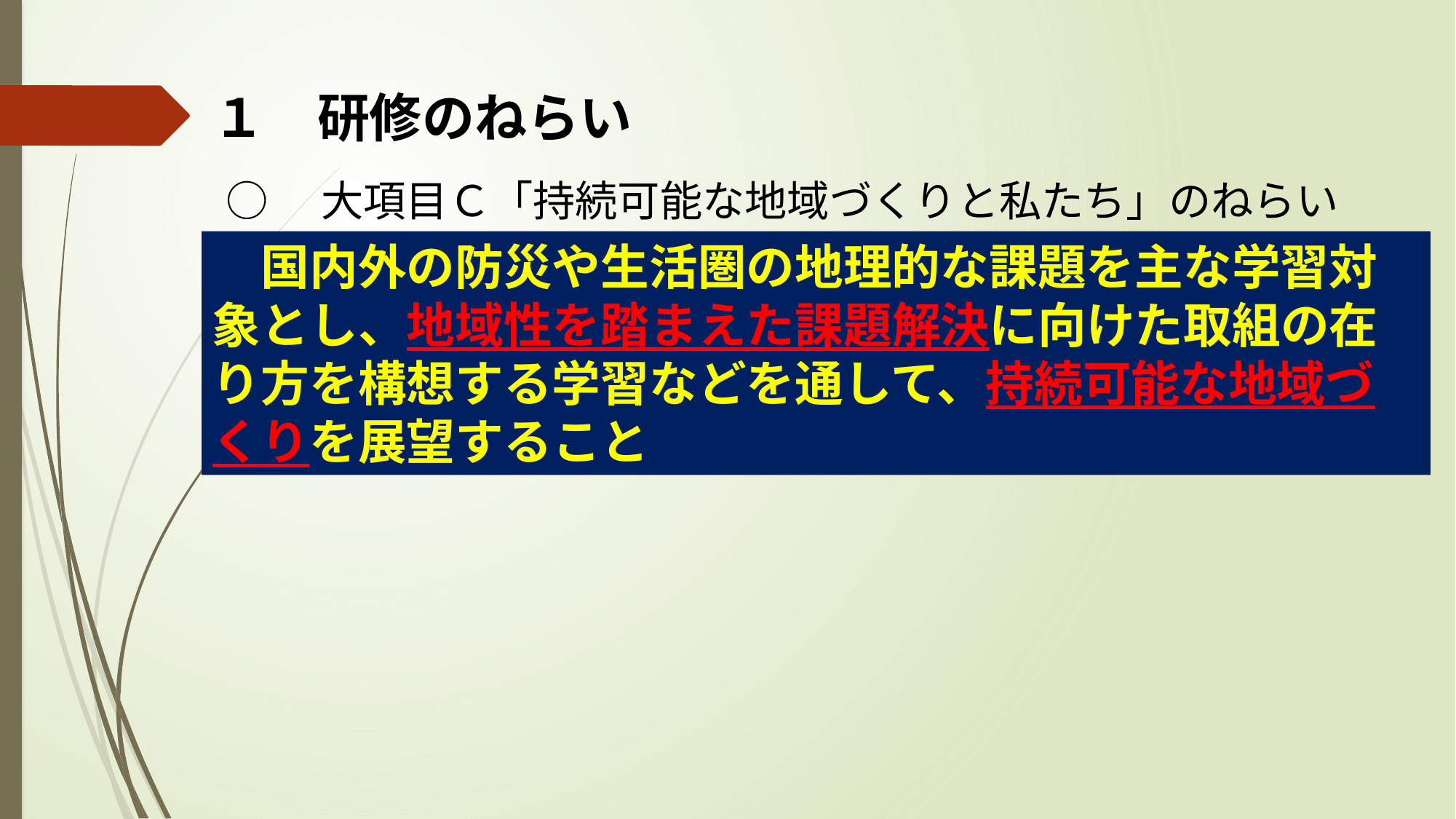

# １　研修のねらい
○　大項目Ｃ「持続可能な地域づくりと私たち」のねらい
　国内外の防災や生活圏の地理的な課題を主な学習対象とし、地域性を踏まえた課題解決に向けた取組の在り方を構想する学習などを通して、持続可能な地域づくりを展望すること